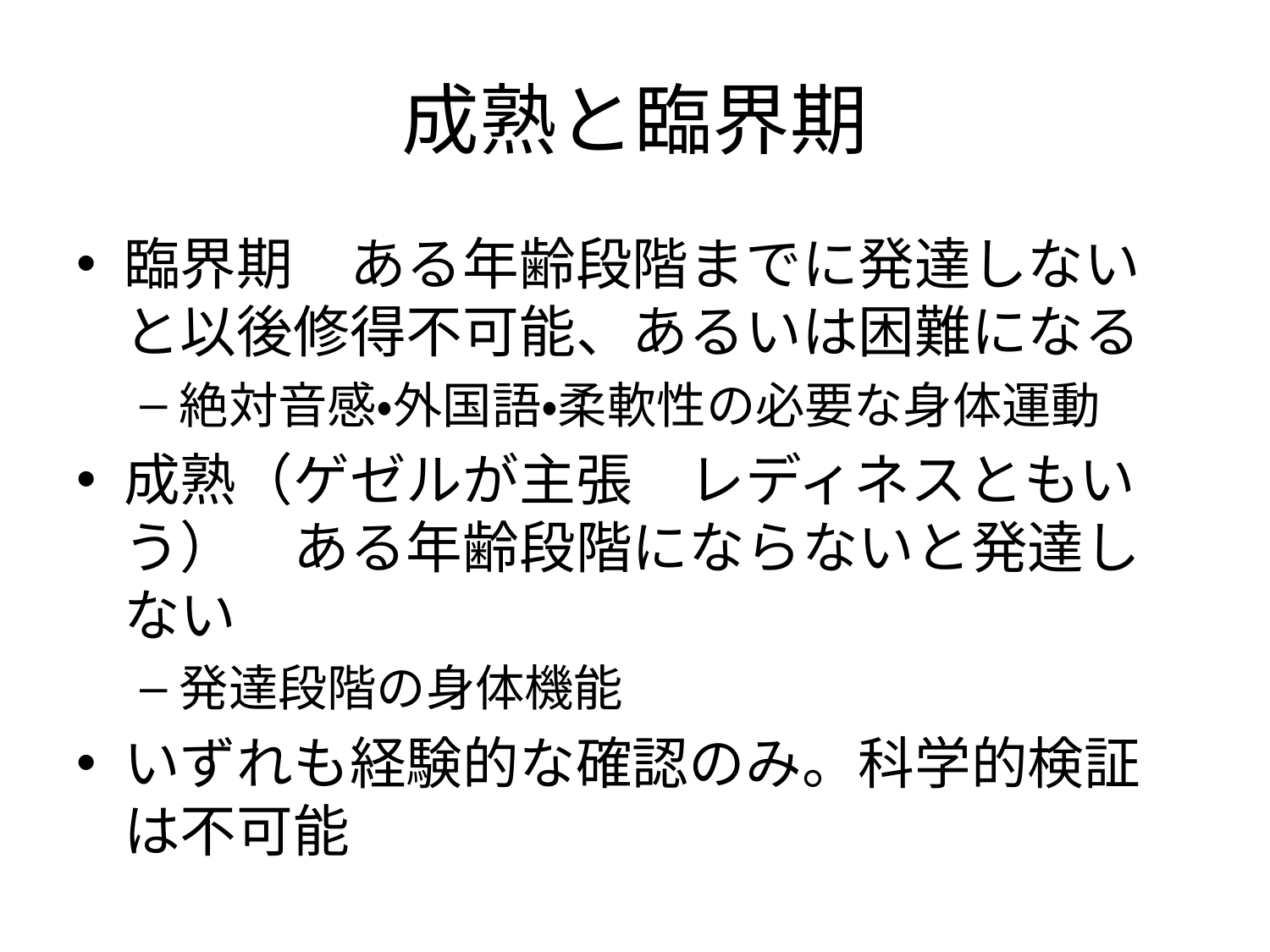

# 成熟と臨界期
臨界期　ある年齢段階までに発達しないと以後修得不可能、あるいは困難になる
絶対音感・外国語・柔軟性の必要な身体運動
成熟（ゲゼルが主張　レディネスともいう）　ある年齢段階にならないと発達しない
発達段階の身体機能
いずれも経験的な確認のみ。科学的検証は不可能